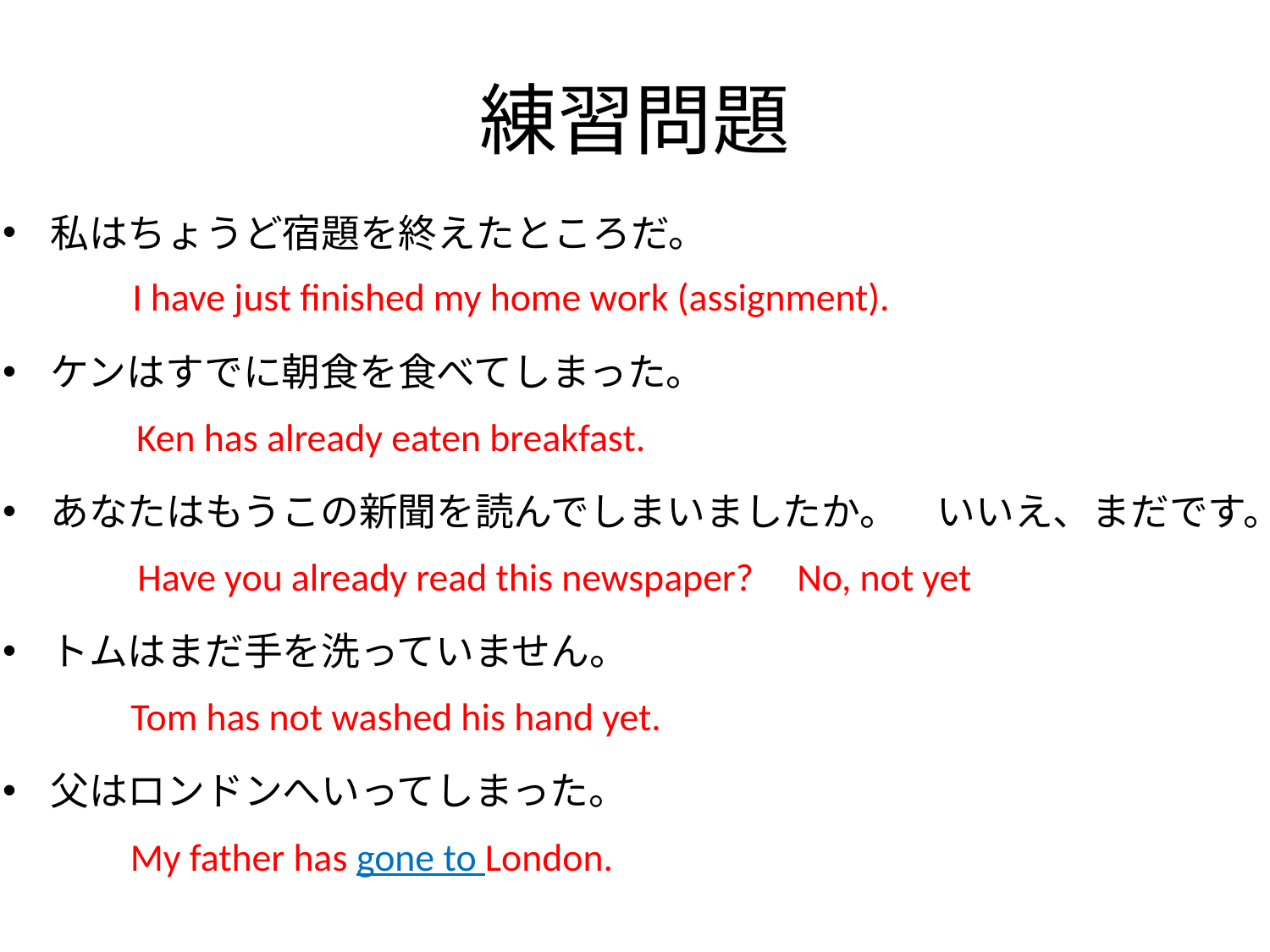

# 練習問題
私はちょうど宿題を終えたところだ。

ケンはすでに朝食を食べてしまった。

あなたはもうこの新聞を読んでしまいましたか。　いいえ、まだです。

トムはまだ手を洗っていません。

父はロンドンへいってしまった。
I have just finished my home work (assignment).
Ken has already eaten breakfast.
Have you already read this newspaper?     No, not yet
Tom has not washed his hand yet.
My father has gone to London.